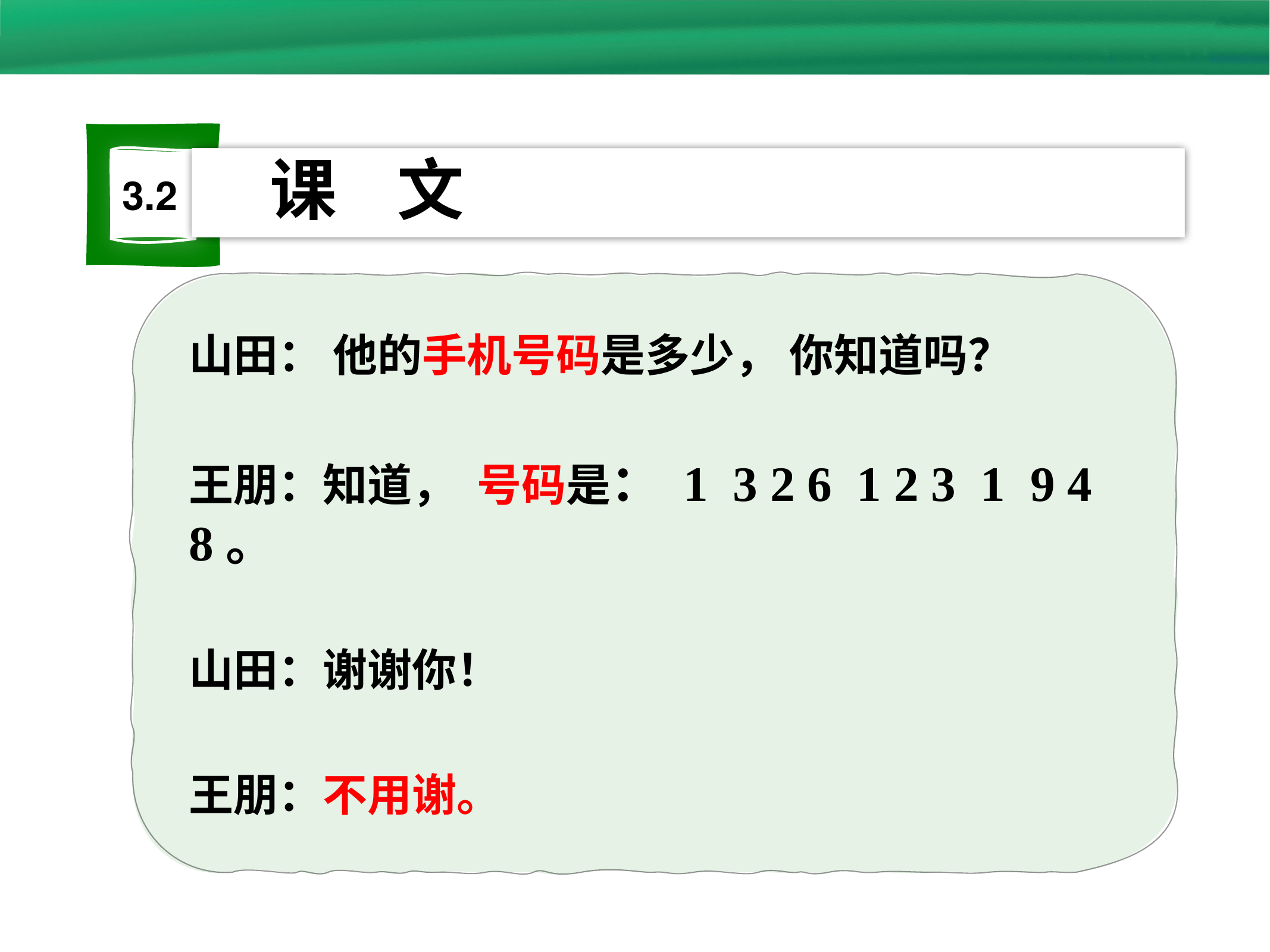

课    文
3.2

山田： 他的手机号码是多少， 你知道吗？

王朋：知道，  号码是： 1  3 2 6  1 2 3  1  9 4 8。

山田：谢谢你！

王朋：不用谢。